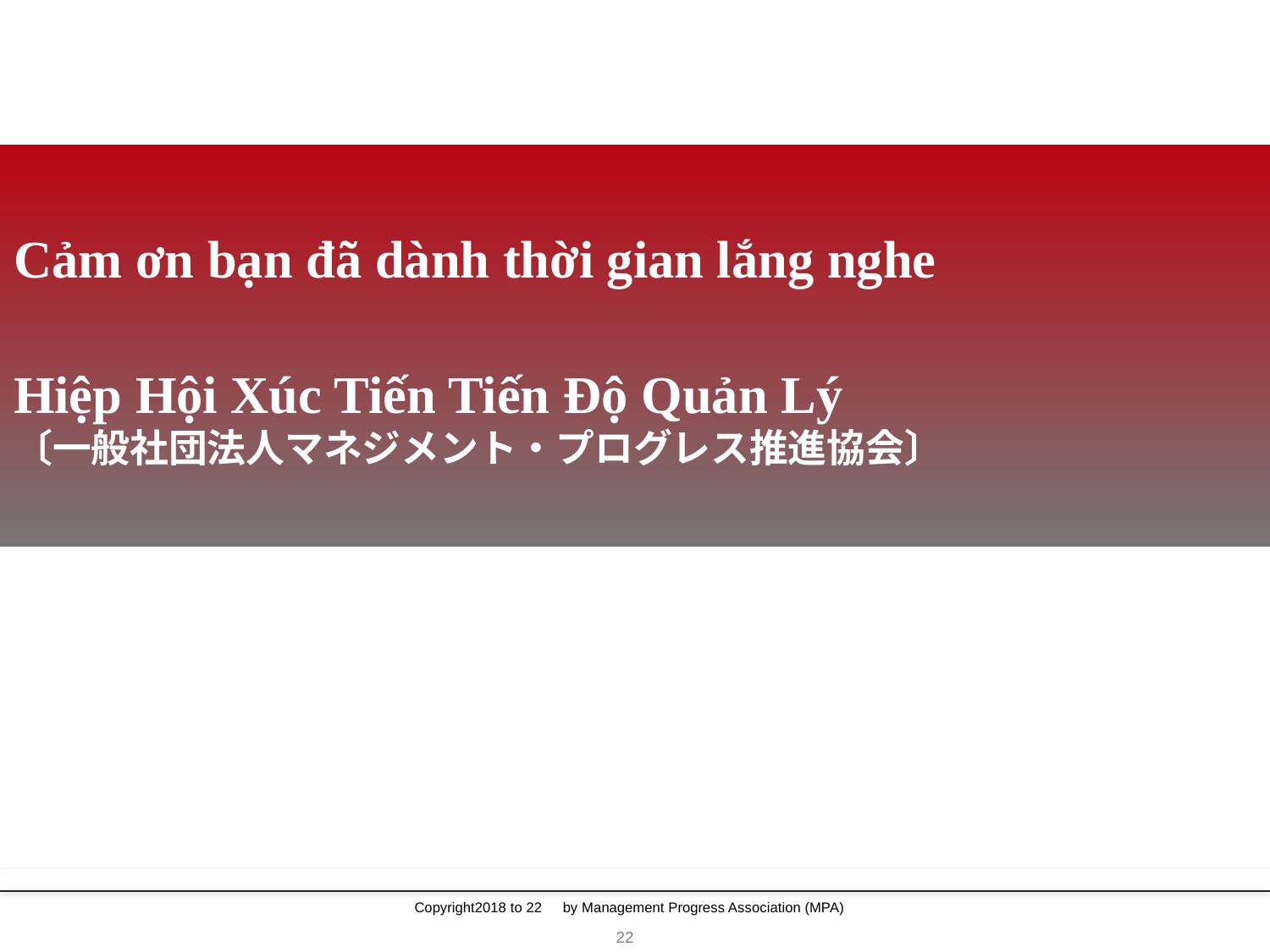

Cảm ơn bạn đã dành thời gian lắng nghe

Hiệp Hội Xúc Tiến Tiến Độ Quản Lý
〔一般社団法人マネジメント・プログレス推進協会〕